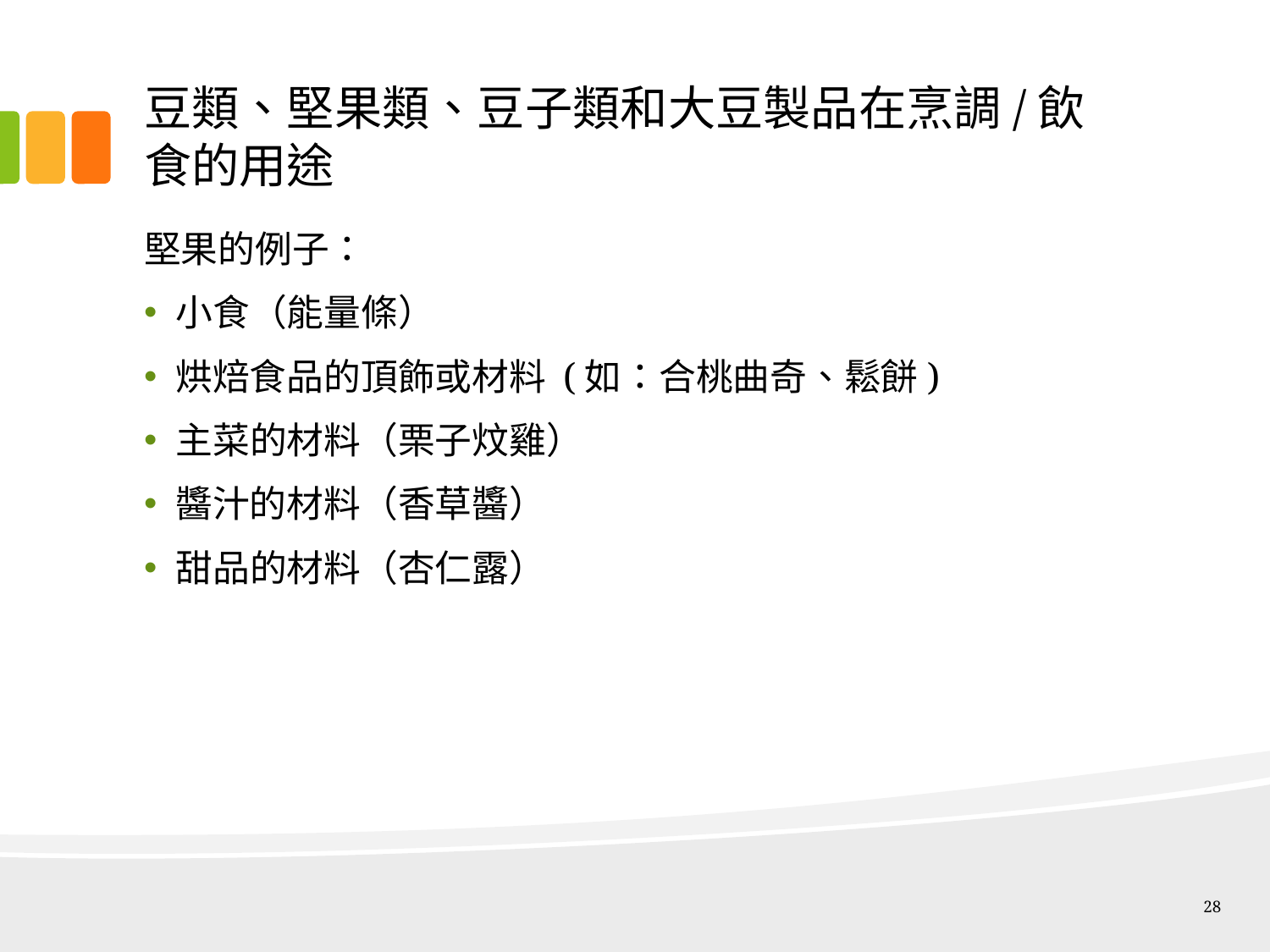

# 豆類、堅果類、豆子類和大豆製品在烹調/飲食的用途
堅果的例子：
小食（能量條）
烘焙食品的頂飾或材料 (如：合桃曲奇、鬆餅)
主菜的材料（栗子炆雞）
醬汁的材料（香草醬）
甜品的材料（杏仁露）
28